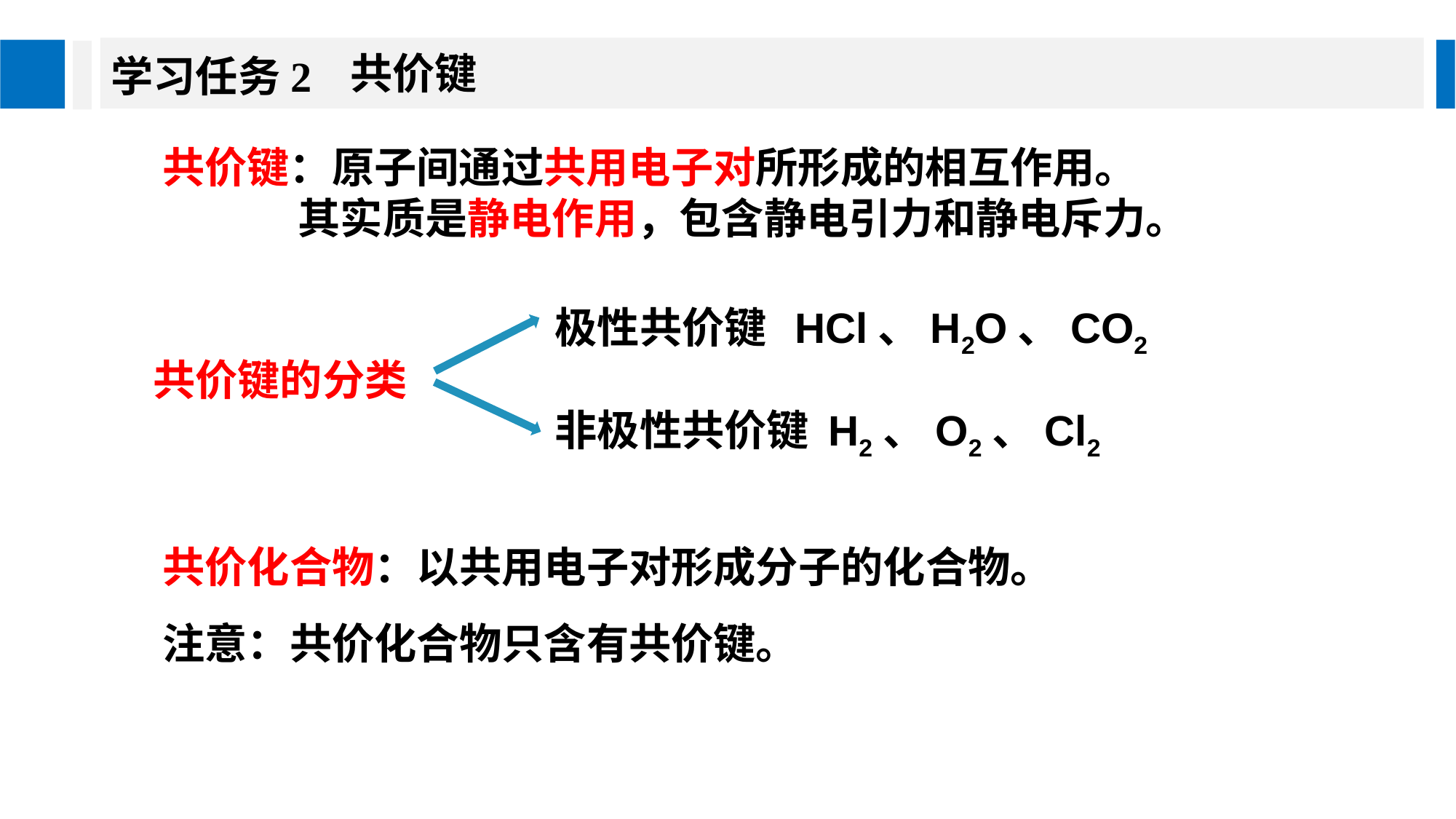

学习任务2

共价键
共价键：原子间通过共用电子对所形成的相互作用。
             其实质是静电作用，包含静电引力和静电斥力。
极性共价键

非极性共价键

HCl、H2O、CO2
共价键的分类
H2、O2、Cl2
共价化合物：以共用电子对形成分子的化合物。
注意：共价化合物只含有共价键。